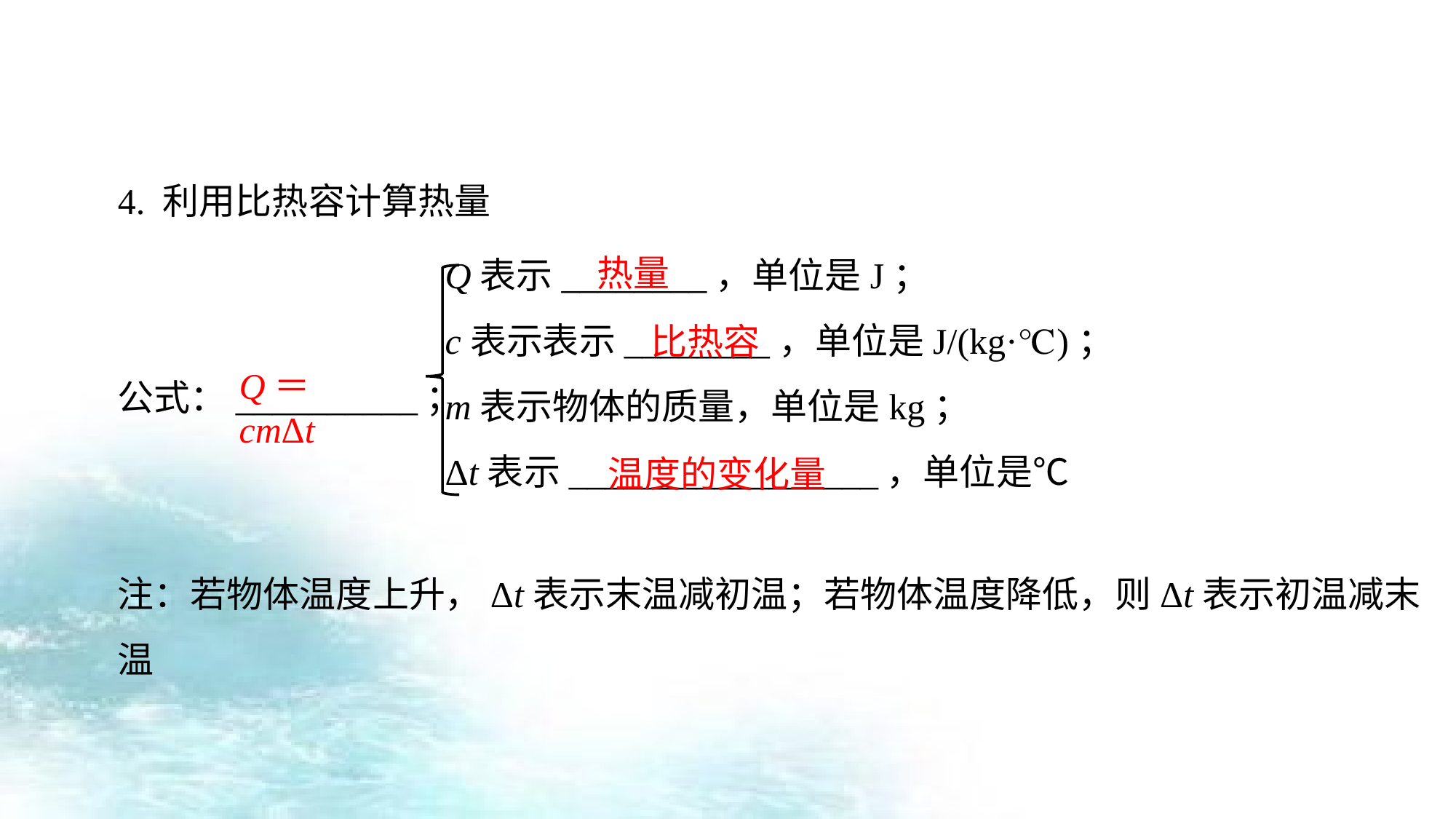

4. 利用比热容计算热量

公式：__________；

注：若物体温度上升，Δt表示末温减初温；若物体温度降低，则Δt表示初温减末温
Q表示________，单位是J；
c表示表示________，单位是J/(kg·℃)；
m表示物体的质量，单位是kg；
Δt表示_________________，单位是℃
热量

比热容
Q＝cmΔt
温度的变化量